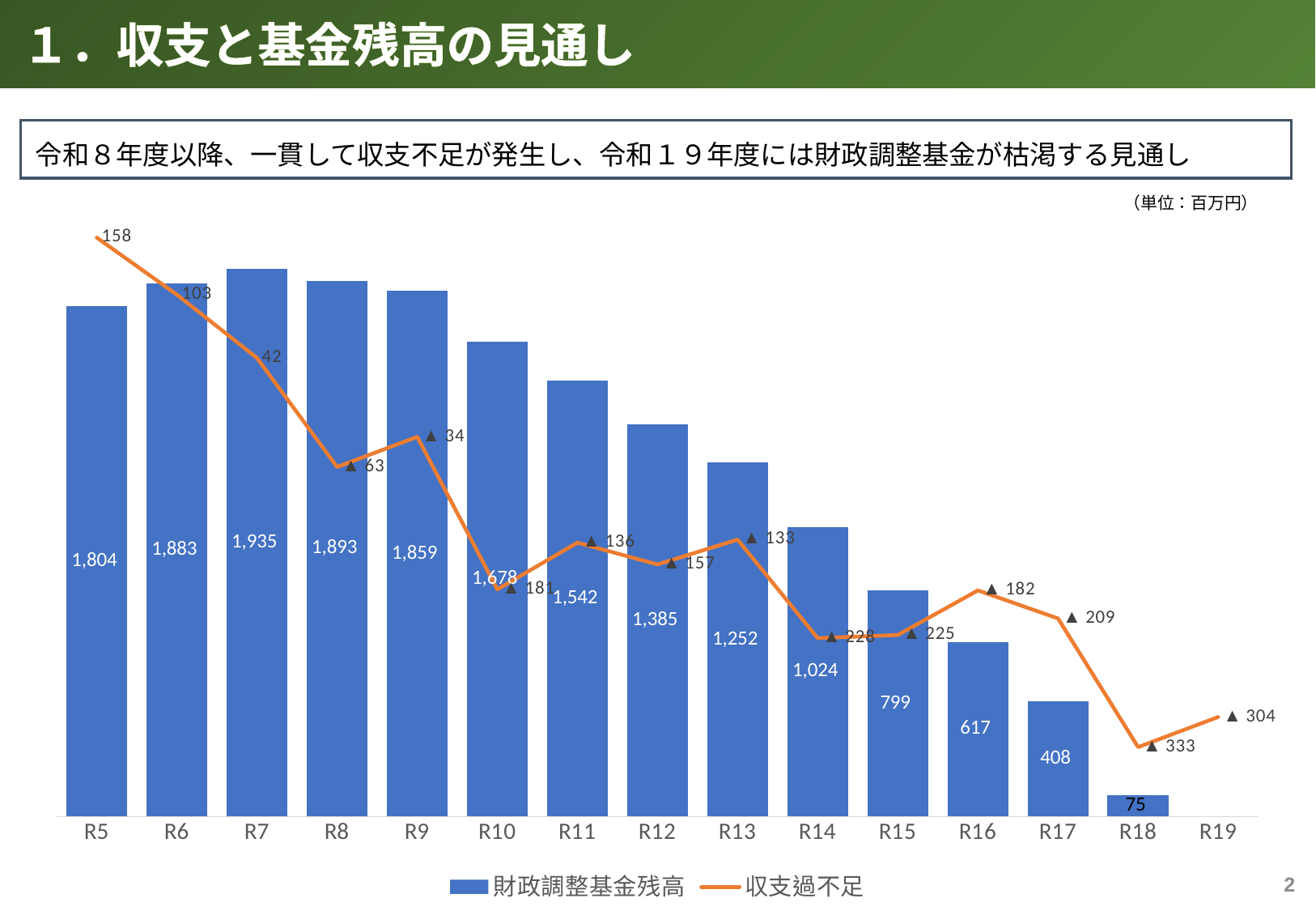

１．収支と基金残高の見通し

令和８年度以降、一貫して収支不足が発生し、令和１９年度には財政調整基金が枯渇する見通し

### Chart

| Category |  |  |
|---|---|---|
| R5 | 1804.0 | 158.0 |
| R6 | 1883.0 | 103.0 |
| R7 | 1935.0 | 42.0 |
| R8 | 1893.0 | -63.0 |
| R9 | 1859.0 | -34.0 |
| R10 | 1678.0 | -181.0 |
| R11 | 1542.0 | -136.0 |
| R12 | 1385.0 | -157.0 |
| R13 | 1252.0 | -133.0 |
| R14 | 1024.0 | -228.0 |
| R15 | 799.0 | -225.0 |
| R16 | 617.0 | -182.0 |
| R17 | 408.0 | -209.0 |
| R18 | 75.0 | -333.0 |
| R19 | -229.0 | -304.0 |
（単位：百万円）
2